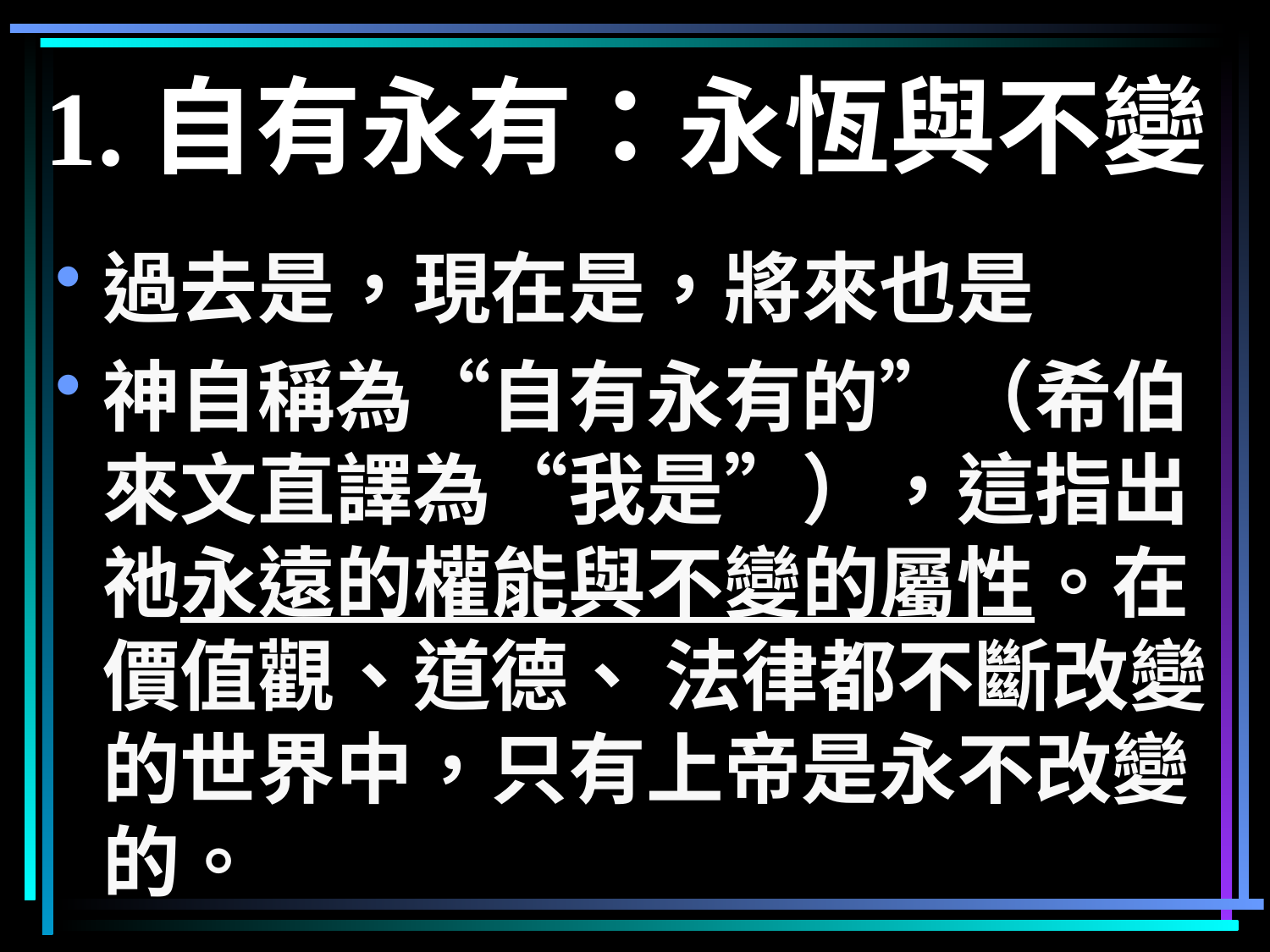

# 1.自有永有：永恆與不變
過去是，現在是，將來也是
神自稱為“自有永有的”（希伯來文直譯為“我是”），這指出祂永遠的權能與不變的屬性。在價值觀、道德、 法律都不斷改變的世界中，只有上帝是永不改變的。